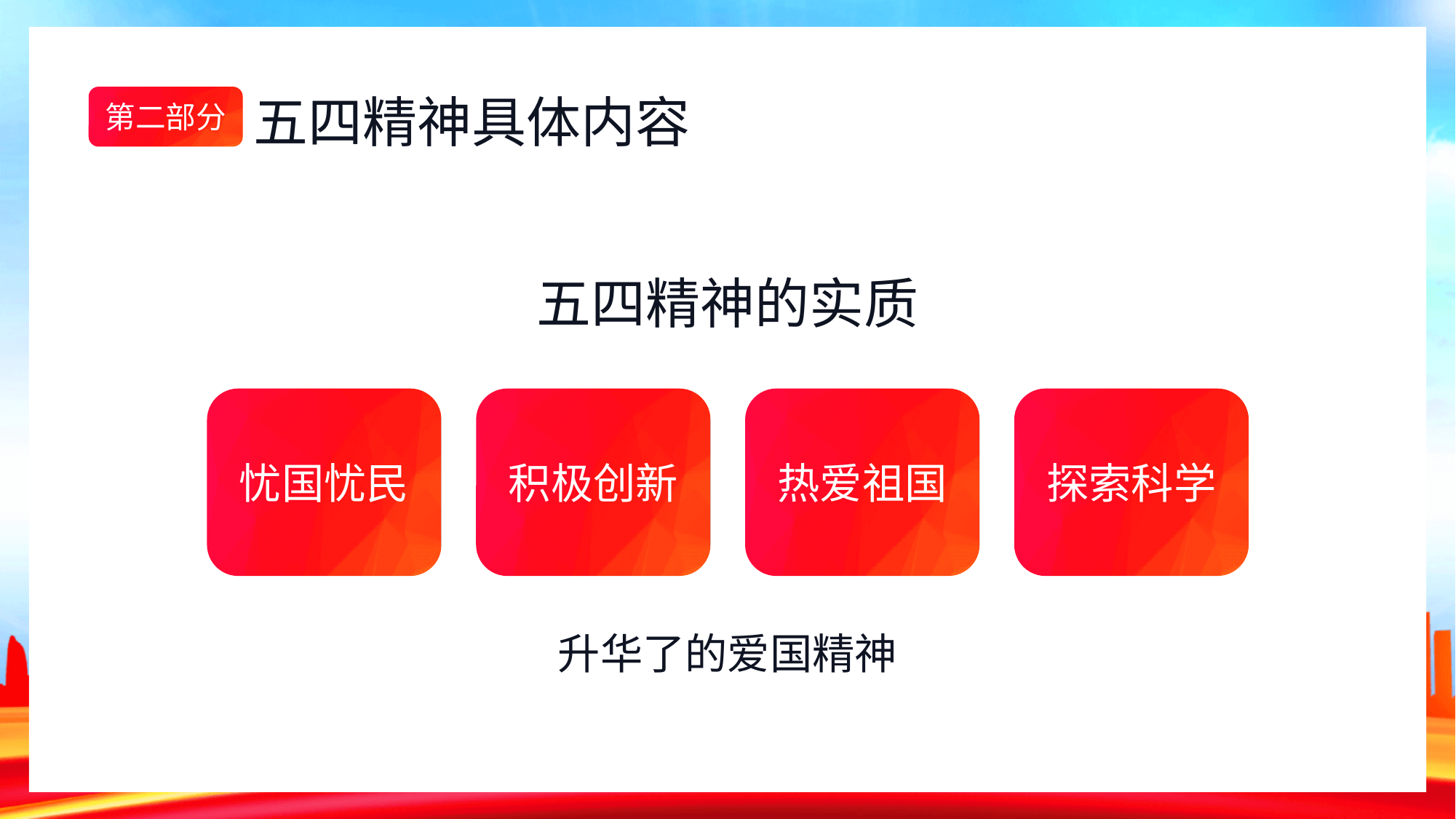

五四精神的实质
忧国忧民
积极创新
热爱祖国
探索科学
升华了的爱国精神
节日PPT模板 http://www.ypppt.com/jieri/